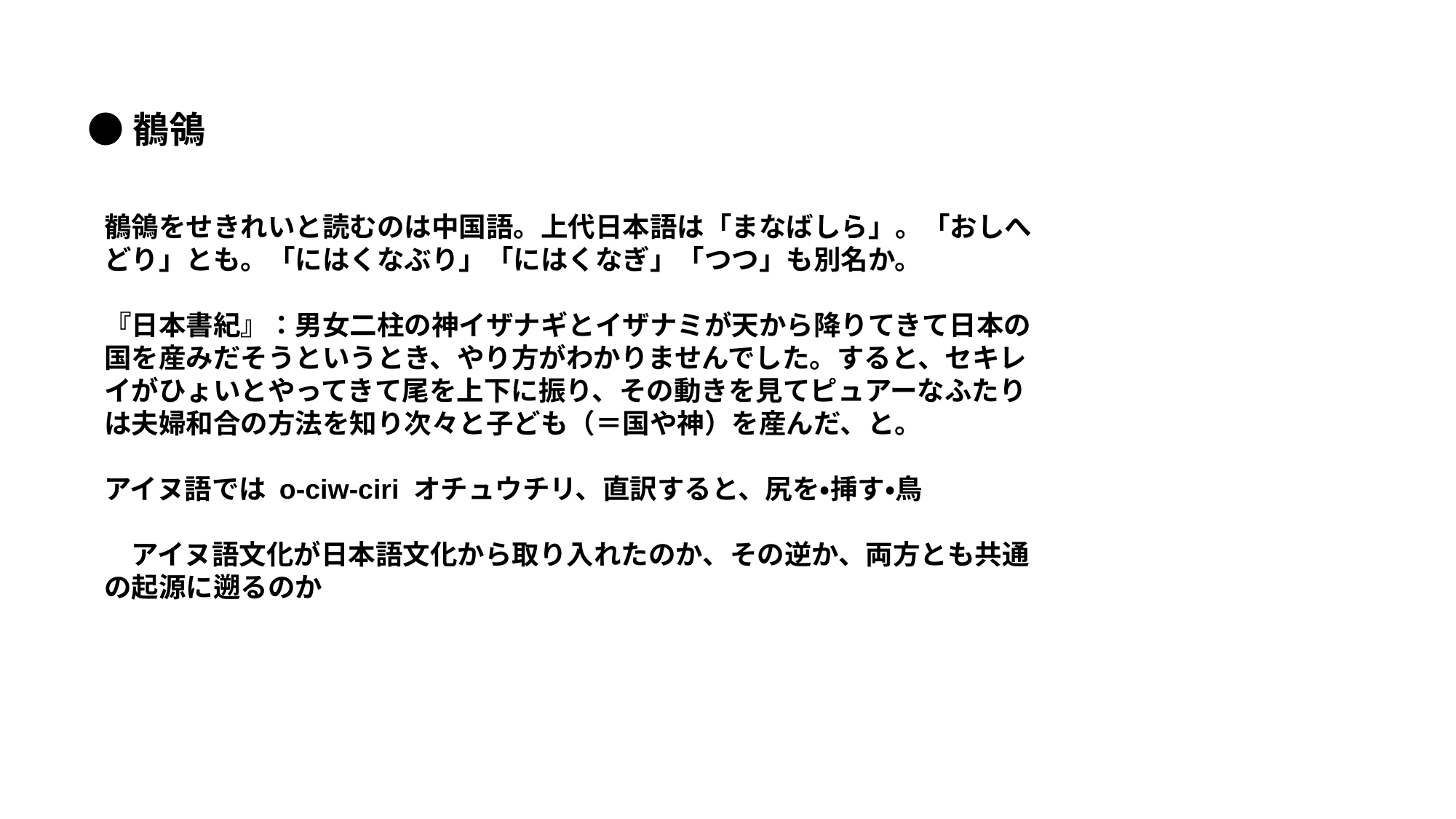

●鶺鴒
鶺鴒をせきれいと読むのは中国語。上代日本語は「まなばしら」。「おしへどり」とも。「にはくなぶり」「にはくなぎ」「つつ」も別名か。

『日本書紀』：男女二柱の神イザナギとイザナミが天から降りてきて日本の国を産みだそうというとき、やり方がわかりませんでした。すると、セキレイがひょいとやってきて尾を上下に振り、その動きを見てピュアーなふたりは夫婦和合の方法を知り次々と子ども（＝国や神）を産んだ、と。

アイヌ語では o-ciw-ciri オチュウチリ、直訳すると、尻を・挿す・鳥

　アイヌ語文化が日本語文化から取り入れたのか、その逆か、両方とも共通の起源に遡るのか